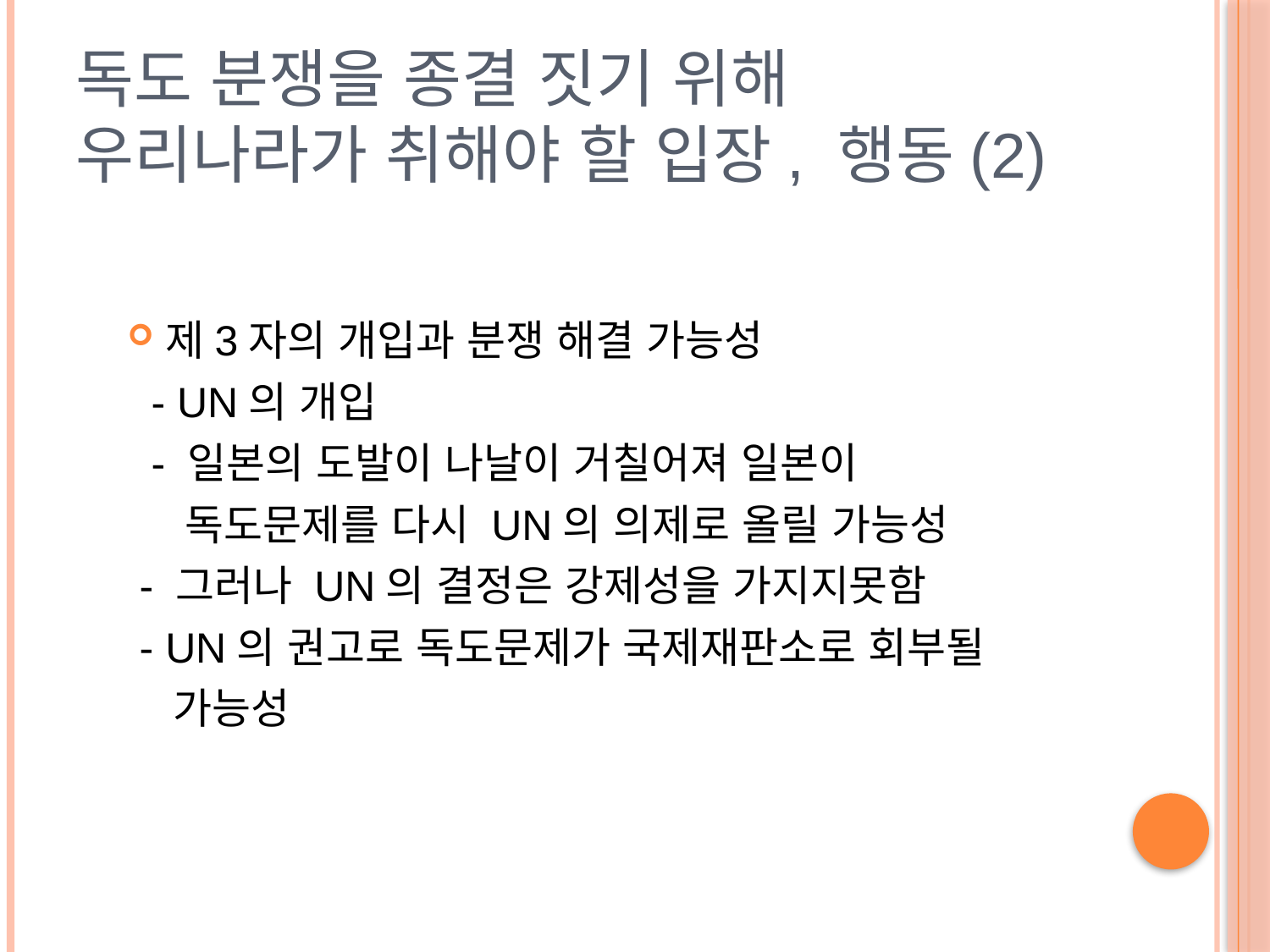

# 독도 분쟁을 종결 짓기 위해 우리나라가 취해야 할 입장, 행동(2)

제3자의 개입과 분쟁 해결 가능성
  - UN의 개입
  - 일본의 도발이 나날이 거칠어져 일본이
    독도문제를 다시 UN의 의제로 올릴 가능성
 - 그러나 UN의 결정은 강제성을 가지지못함
 - UN의 권고로 독도문제가 국제재판소로 회부될
   가능성